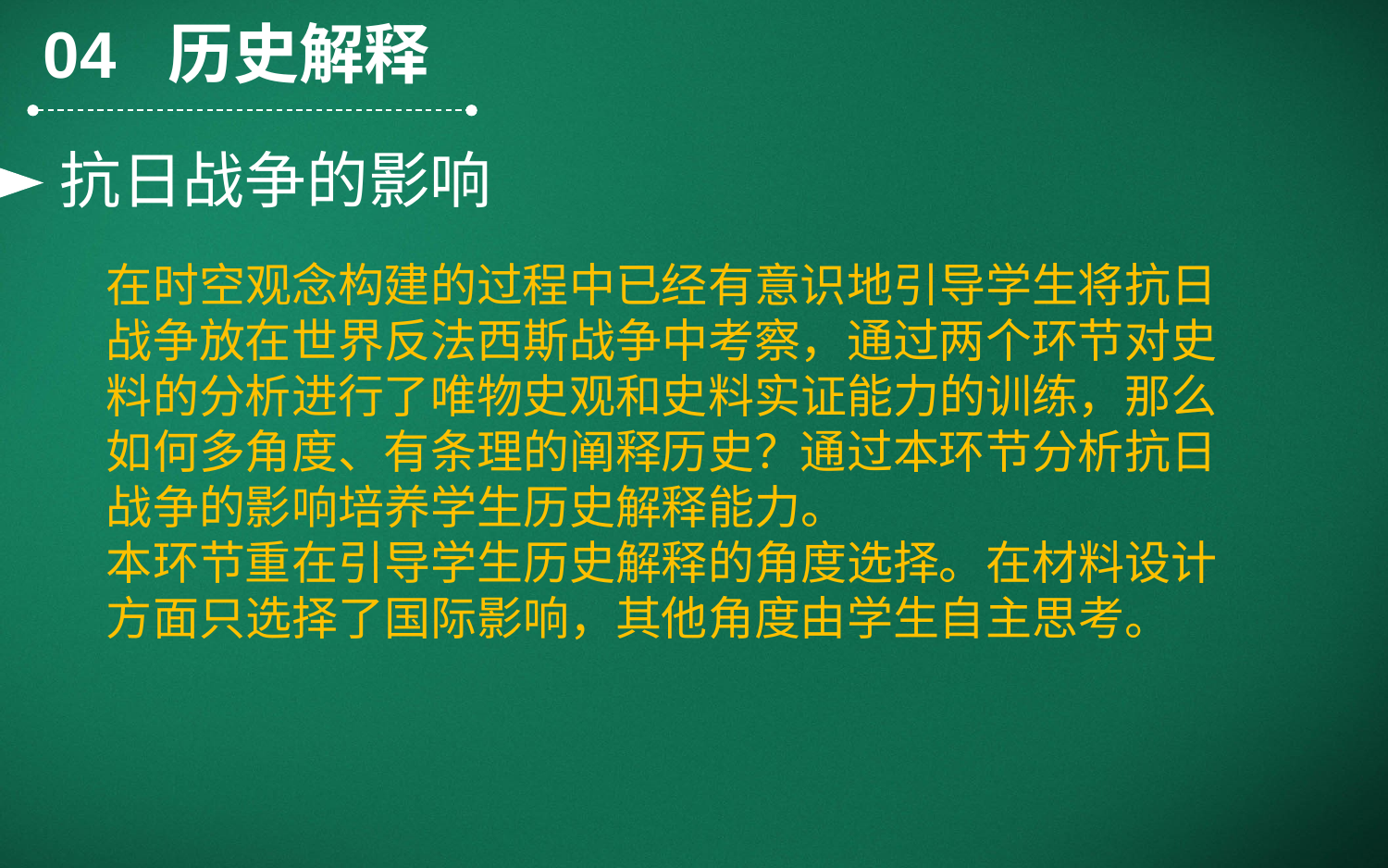

04  历史解释
抗日战争的影响

在时空观念构建的过程中已经有意识地引导学生将抗日战争放在世界反法西斯战争中考察，通过两个环节对史料的分析进行了唯物史观和史料实证能力的训练，那么如何多角度、有条理的阐释历史？通过本环节分析抗日战争的影响培养学生历史解释能力。
本环节重在引导学生历史解释的角度选择。在材料设计方面只选择了国际影响，其他角度由学生自主思考。